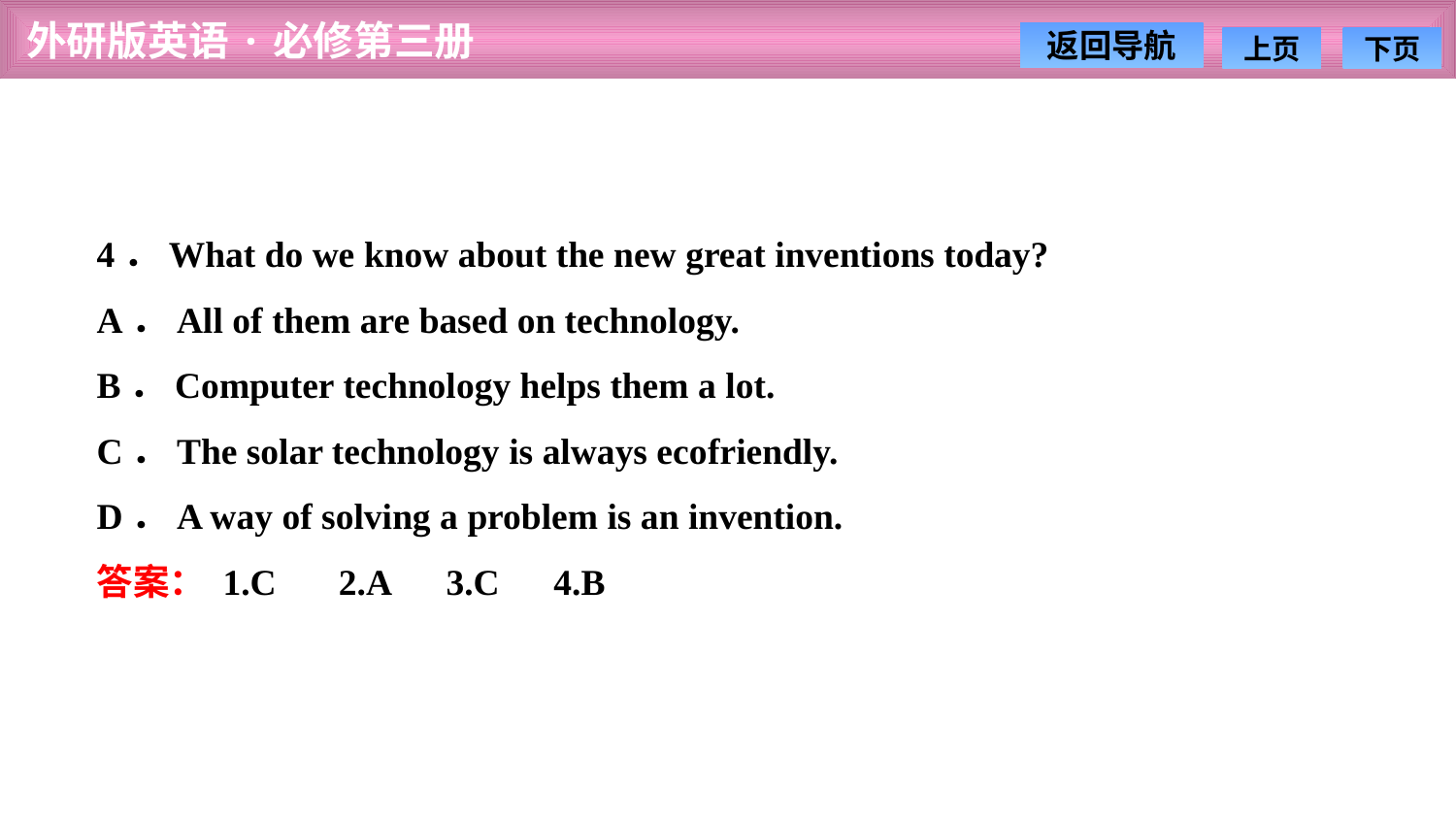

4．What do we know about the new great inventions today?
A．All of them are based on technology.
B．Computer technology helps them a lot.
C．The solar technology is always eco­friendly.
D．A way of solving a problem is an invention.
答案： 1.C　 2.A　3.C　4.B